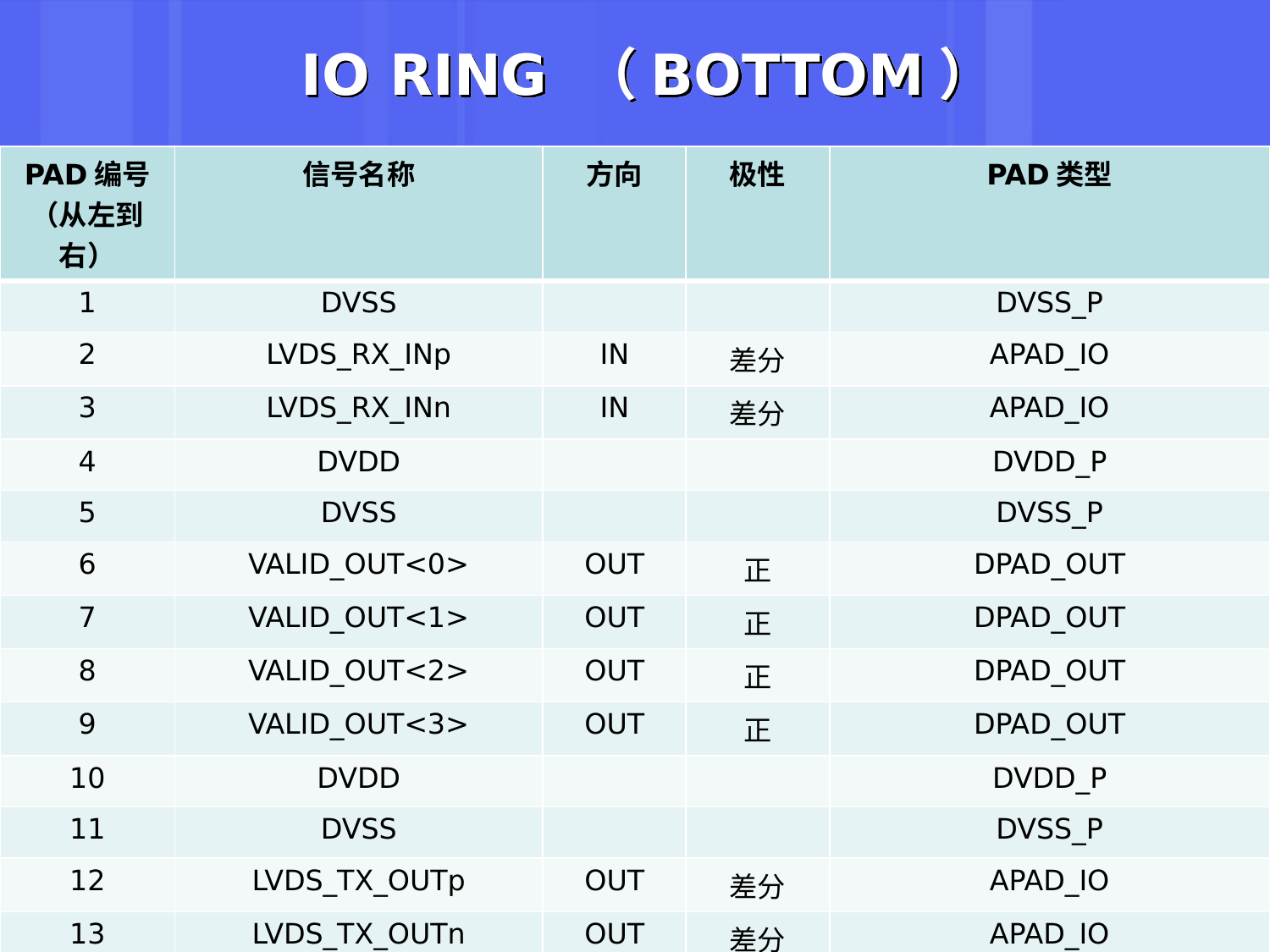

# IO RING （BOTTOM）
| PAD编号（从左到右） | 信号名称 | 方向 | 极性 | PAD类型 |
| --- | --- | --- | --- | --- |
| 1 | DVSS |  |  | DVSS\_P |
| 2 | LVDS\_RX\_INp | IN | 差分 | APAD\_IO |
| 3 | LVDS\_RX\_INn | IN | 差分 | APAD\_IO |
| 4 | DVDD |  |  | DVDD\_P |
| 5 | DVSS |  |  | DVSS\_P |
| 6 | VALID\_OUT<0> | OUT | 正 | DPAD\_OUT |
| 7 | VALID\_OUT<1> | OUT | 正 | DPAD\_OUT |
| 8 | VALID\_OUT<2> | OUT | 正 | DPAD\_OUT |
| 9 | VALID\_OUT<3> | OUT | 正 | DPAD\_OUT |
| 10 | DVDD |  |  | DVDD\_P |
| 11 | DVSS |  |  | DVSS\_P |
| 12 | LVDS\_TX\_OUTp | OUT | 差分 | APAD\_IO |
| 13 | LVDS\_TX\_OUTn | OUT | 差分 | APAD\_IO |
CMOS Pixel Sensor设计讨论，卢云鹏
13